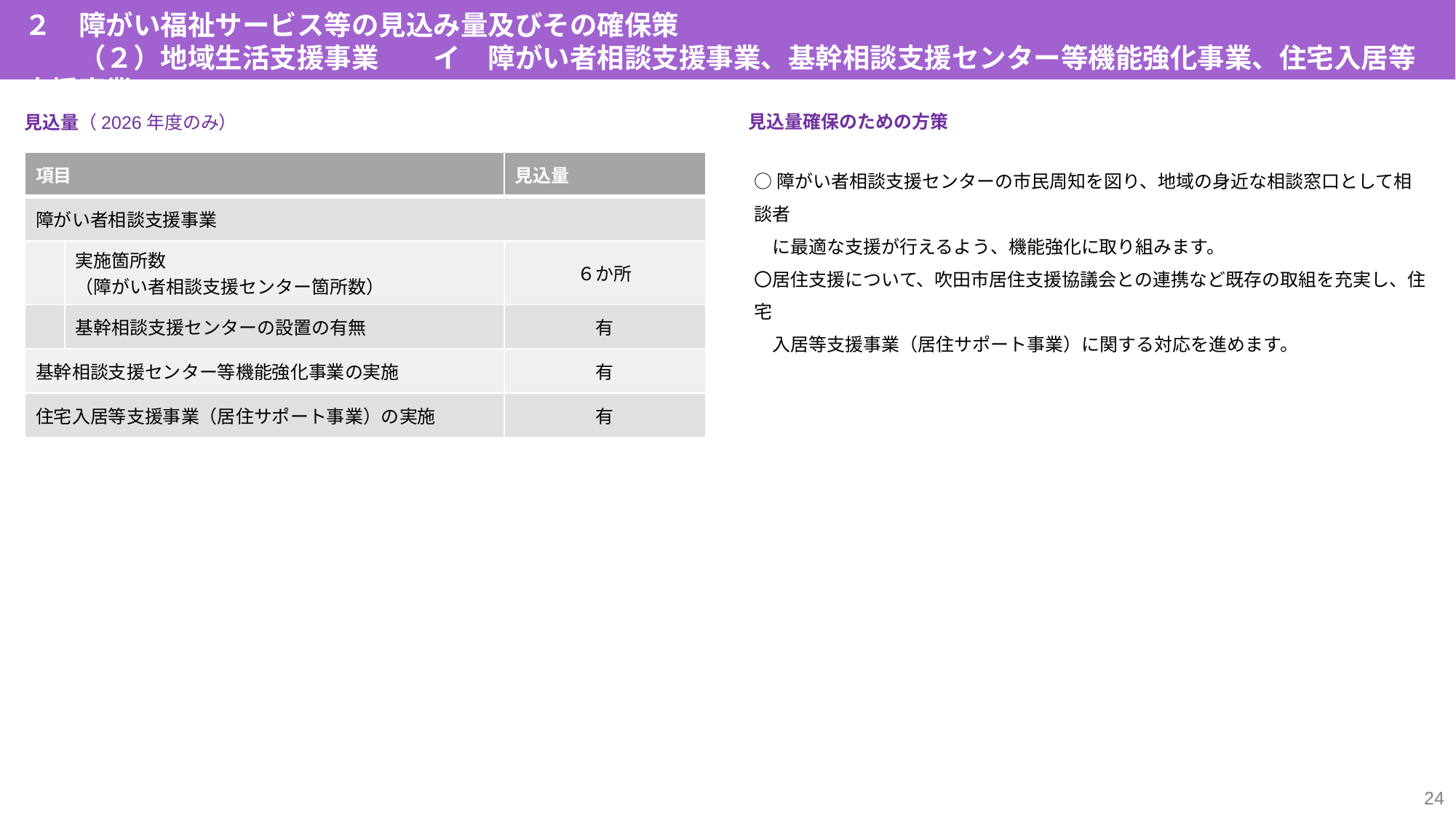

２　障がい福祉サービス等の見込み量及びその確保策
　　（２）地域生活支援事業　　イ　障がい者相談支援事業、基幹相談支援センター等機能強化事業、住宅入居等支援事業
見込量確保のための方策
見込量（2026年度のみ）
| 項目 |  | 見込量 |
| --- | --- | --- |
| 障がい者相談支援事業 |  |  |
|  | 実施箇所数 （障がい者相談支援センター箇所数） | ６か所 |
|  | 基幹相談支援センターの設置の有無 | 有 |
| 基幹相談支援センター等機能強化事業の実施 |  | 有 |
| 住宅入居等支援事業（居住サポート事業）の実施 |  | 有 |
○障がい者相談支援センターの市民周知を図り、地域の身近な相談窓口として相談者
　に最適な支援が行えるよう、機能強化に取り組みます。
〇居住支援について、吹田市居住支援協議会との連携など既存の取組を充実し、住宅
　入居等支援事業（居住サポート事業）に関する対応を進めます。
24